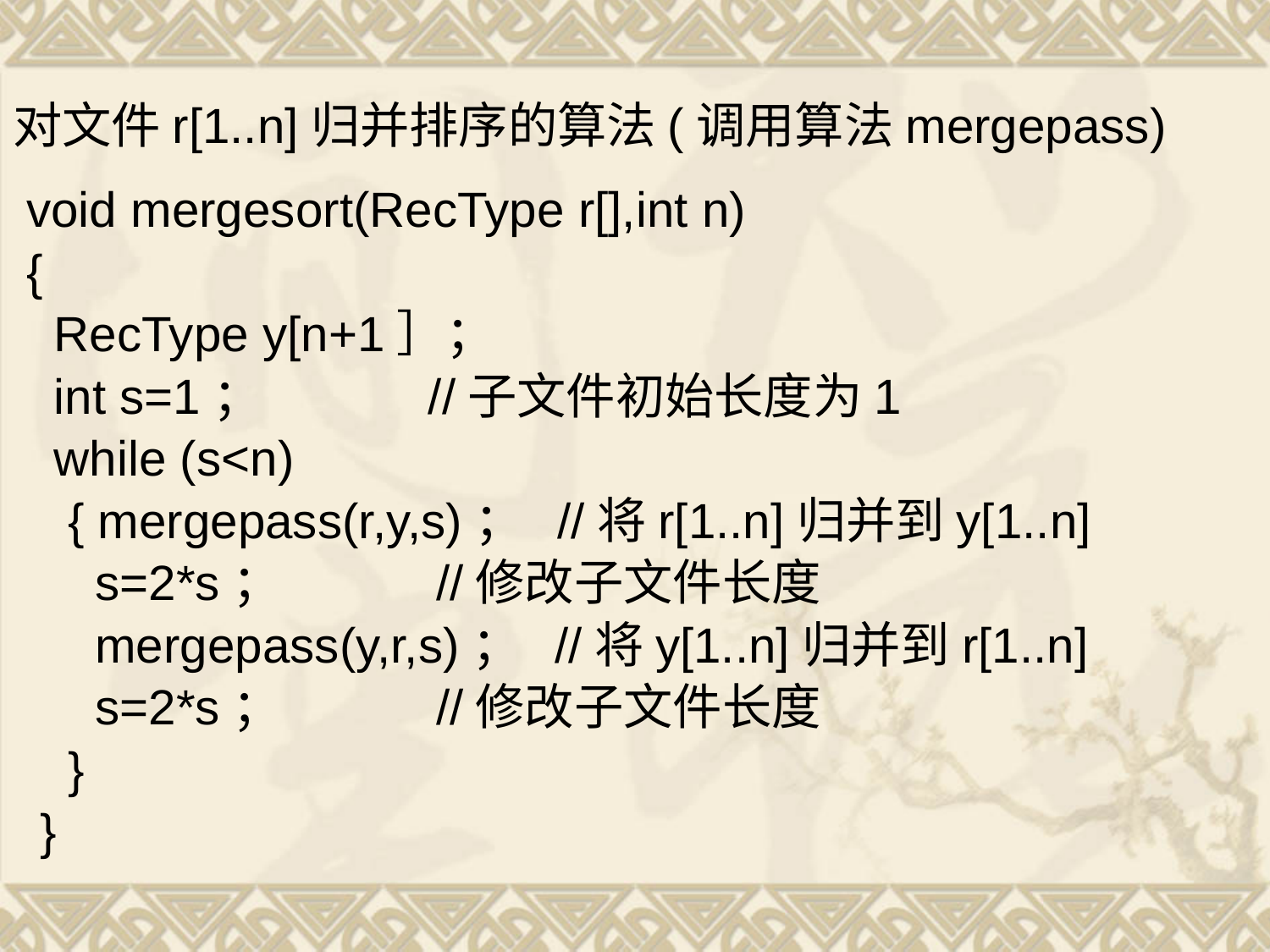

对文件r[1..n]归并排序的算法(调用算法mergepass)

 void mergesort(RecType r[],int n)
 {
   RecType y[n+1］；
   int s=1；              //子文件初始长度为1
   while (s<n)
    { mergepass(r,y,s)；  //将r[1..n]归并到y[1..n]
      s=2*s；             //修改子文件长度
      mergepass(y,r,s)；  //将y[1..n]归并到r[1..n]
      s=2*s；             //修改子文件长度
    }
  }